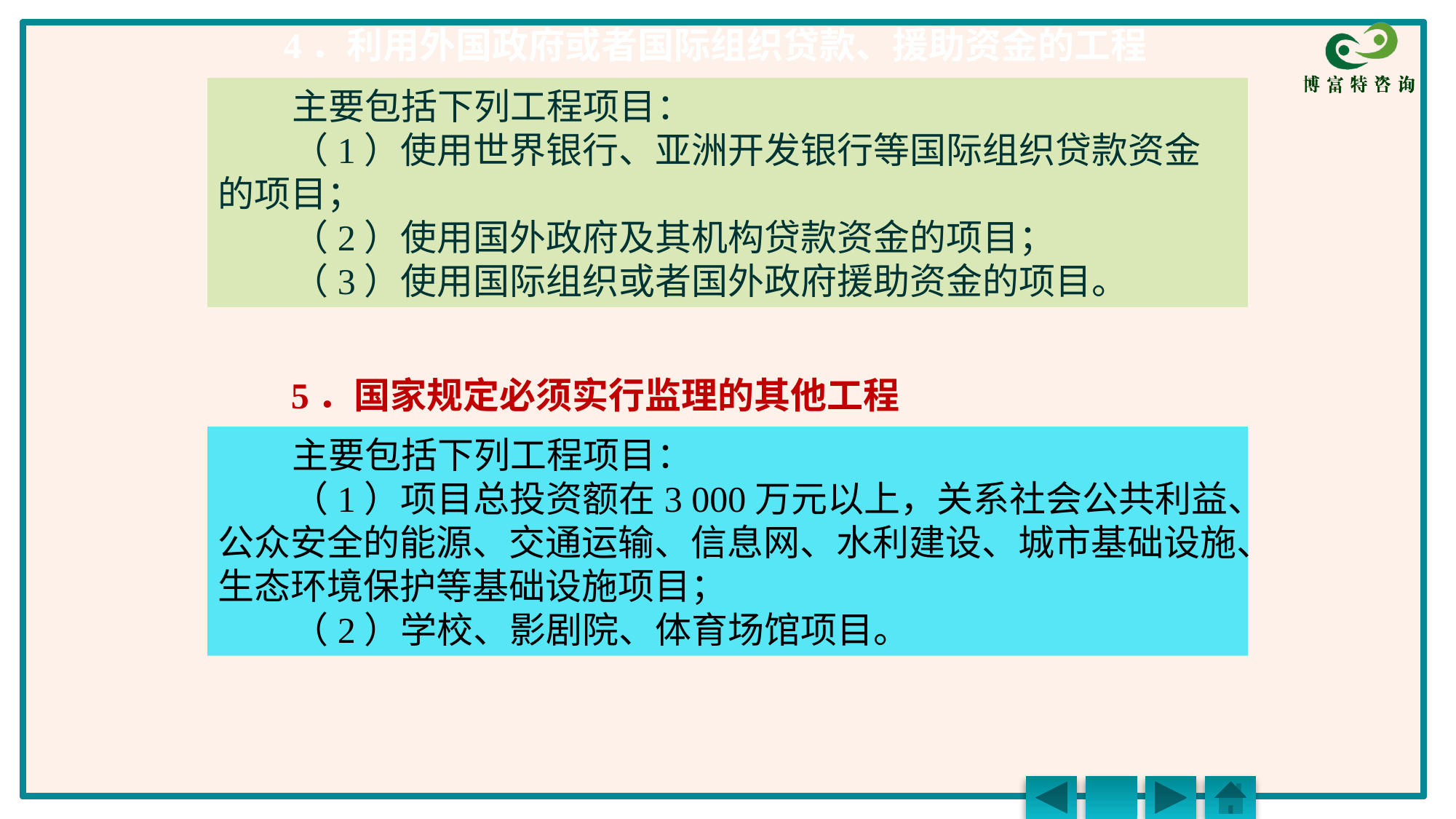

4．利用外国政府或者国际组织贷款、援助资金的工程
        主要包括下列工程项目：
        （1）使用世界银行、亚洲开发银行等国际组织贷款资金的项目；
        （2）使用国外政府及其机构贷款资金的项目；
        （3）使用国际组织或者国外政府援助资金的项目。
        5．国家规定必须实行监理的其他工程
        主要包括下列工程项目：
        （1）项目总投资额在3 000万元以上，关系社会公共利益、公众安全的能源、交通运输、信息网、水利建设、城市基础设施、生态环境保护等基础设施项目；
        （2）学校、影剧院、体育场馆项目。